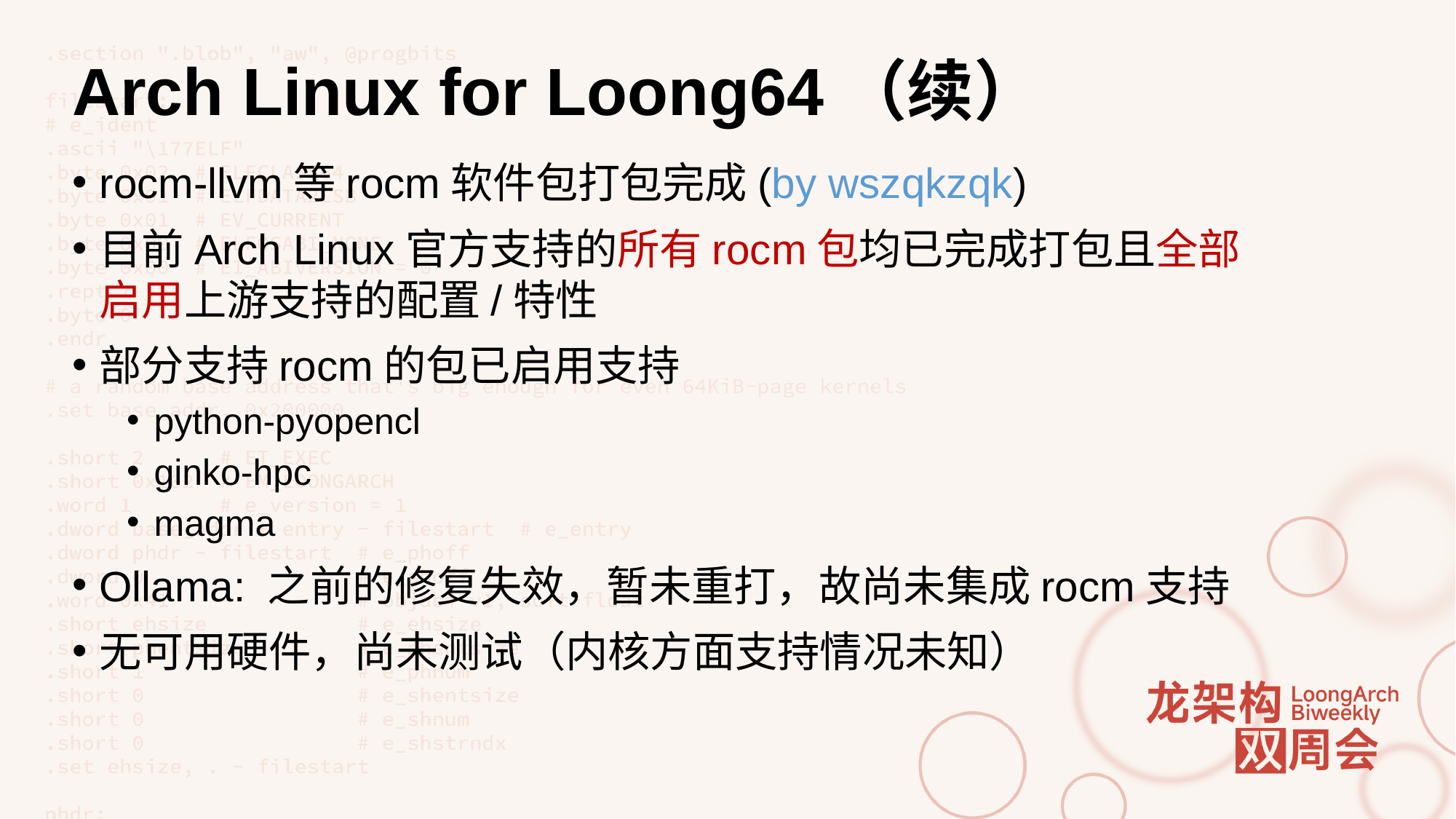

# Arch Linux for Loong64（续）
rocm-llvm等rocm软件包打包完成(by wszqkzqk)
目前Arch Linux官方支持的所有rocm包均已完成打包且全部启用上游支持的配置/特性
部分支持rocm的包已启用支持
python-pyopencl
ginko-hpc
magma
Ollama: 之前的修复失效，暂未重打，故尚未集成rocm支持
无可用硬件，尚未测试（内核方面支持情况未知）